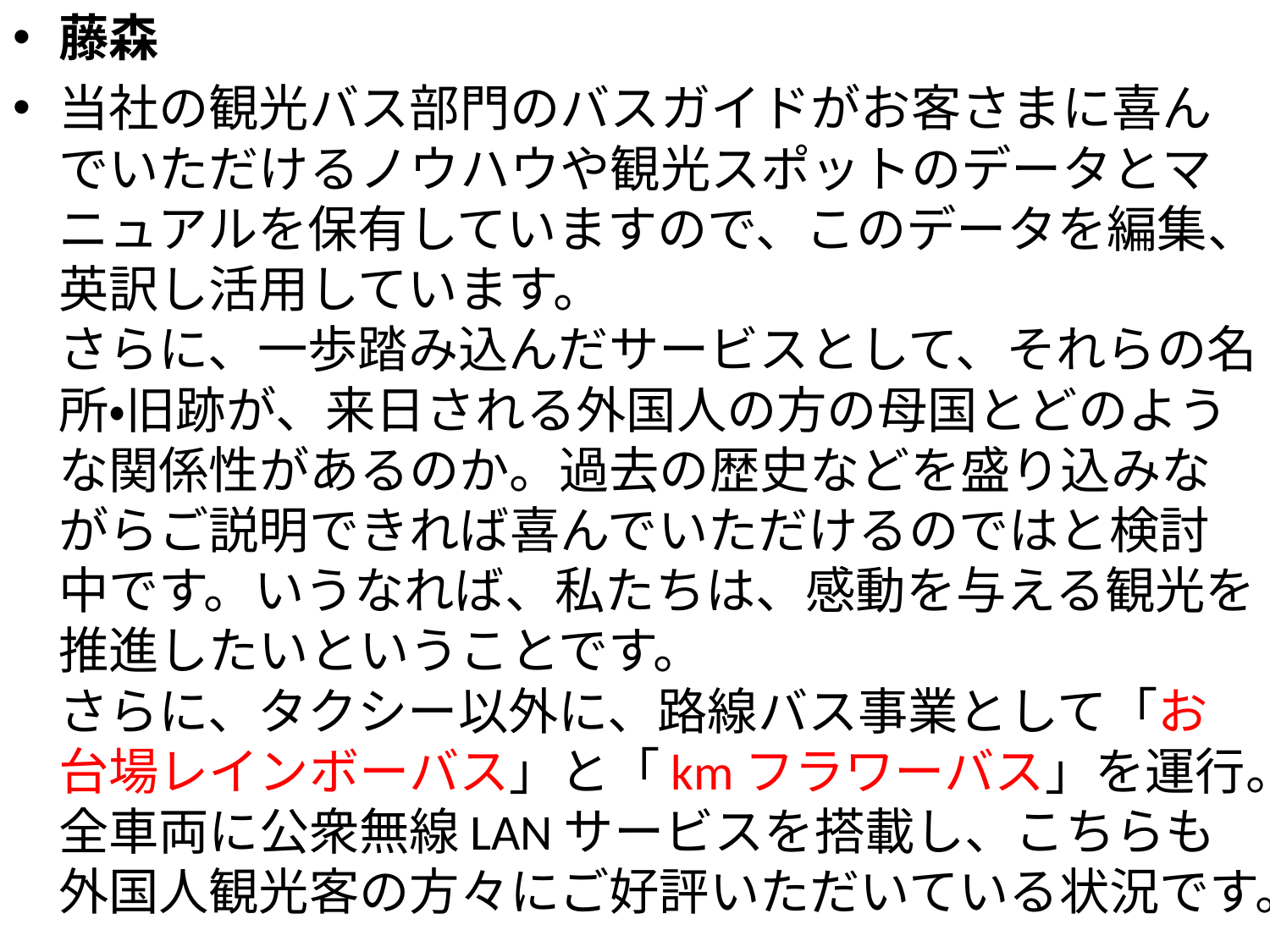

藤森
当社の観光バス部門のバスガイドがお客さまに喜んでいただけるノウハウや観光スポットのデータとマニュアルを保有していますので、このデータを編集、英訳し活用しています。
さらに、一歩踏み込んだサービスとして、それらの名所・旧跡が、来日される外国人の方の母国とどのような関係性があるのか。過去の歴史などを盛り込みながらご説明できれば喜んでいただけるのではと検討中です。いうなれば、私たちは、感動を与える観光を推進したいということです。
さらに、タクシー以外に、路線バス事業として「お台場レインボーバス」と「kmフラワーバス」を運行。全車両に公衆無線LANサービスを搭載し、こちらも外国人観光客の方々にご好評いただいている状況です。